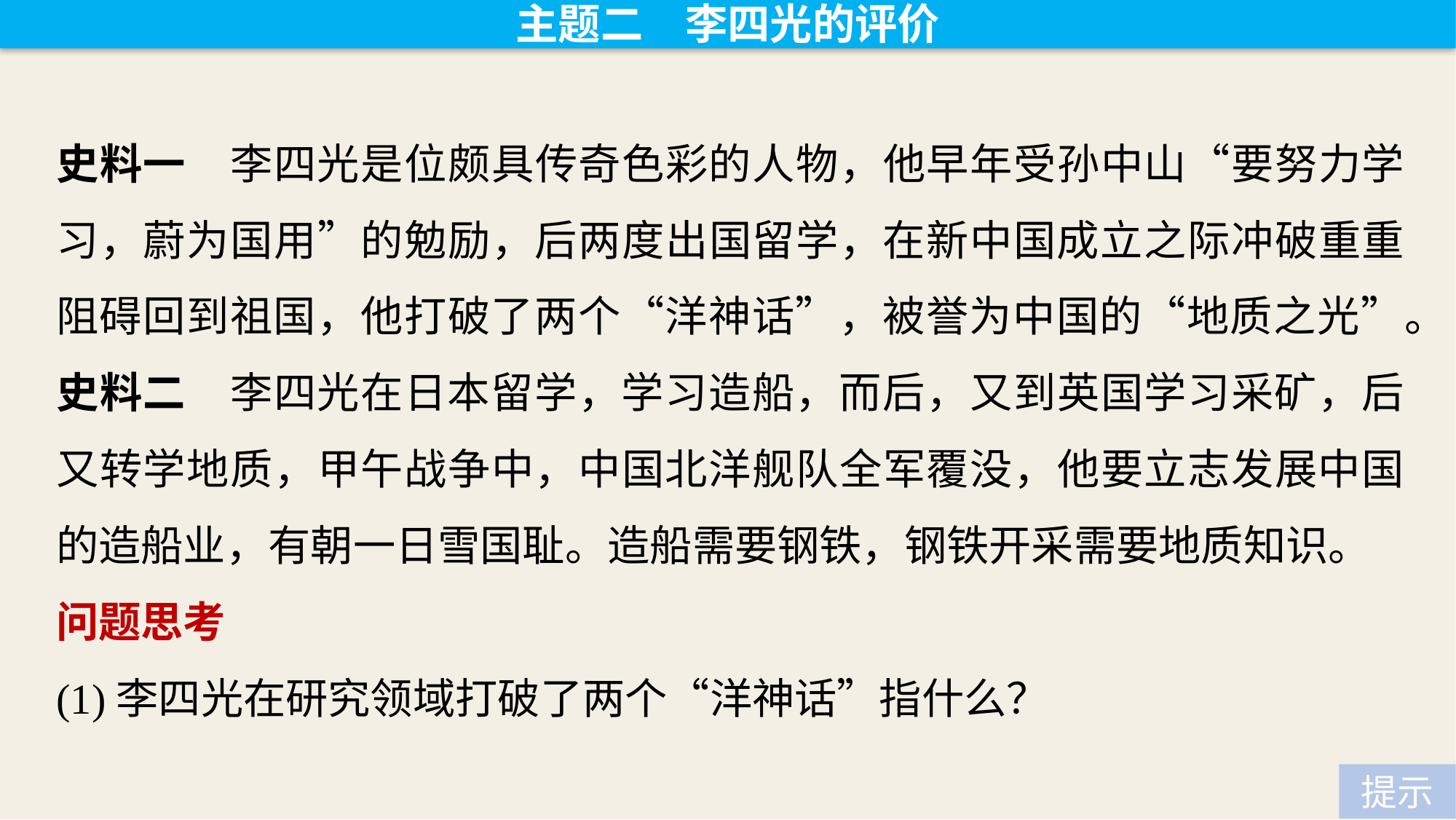

主题二　李四光的评价
史料一　李四光是位颇具传奇色彩的人物，他早年受孙中山“要努力学习，蔚为国用”的勉励，后两度出国留学，在新中国成立之际冲破重重阻碍回到祖国，他打破了两个“洋神话”，被誉为中国的“地质之光”。
史料二　李四光在日本留学，学习造船，而后，又到英国学习采矿，后又转学地质，甲午战争中，中国北洋舰队全军覆没，他要立志发展中国的造船业，有朝一日雪国耻。造船需要钢铁，钢铁开采需要地质知识。
问题思考
(1)李四光在研究领域打破了两个“洋神话”指什么？
提示